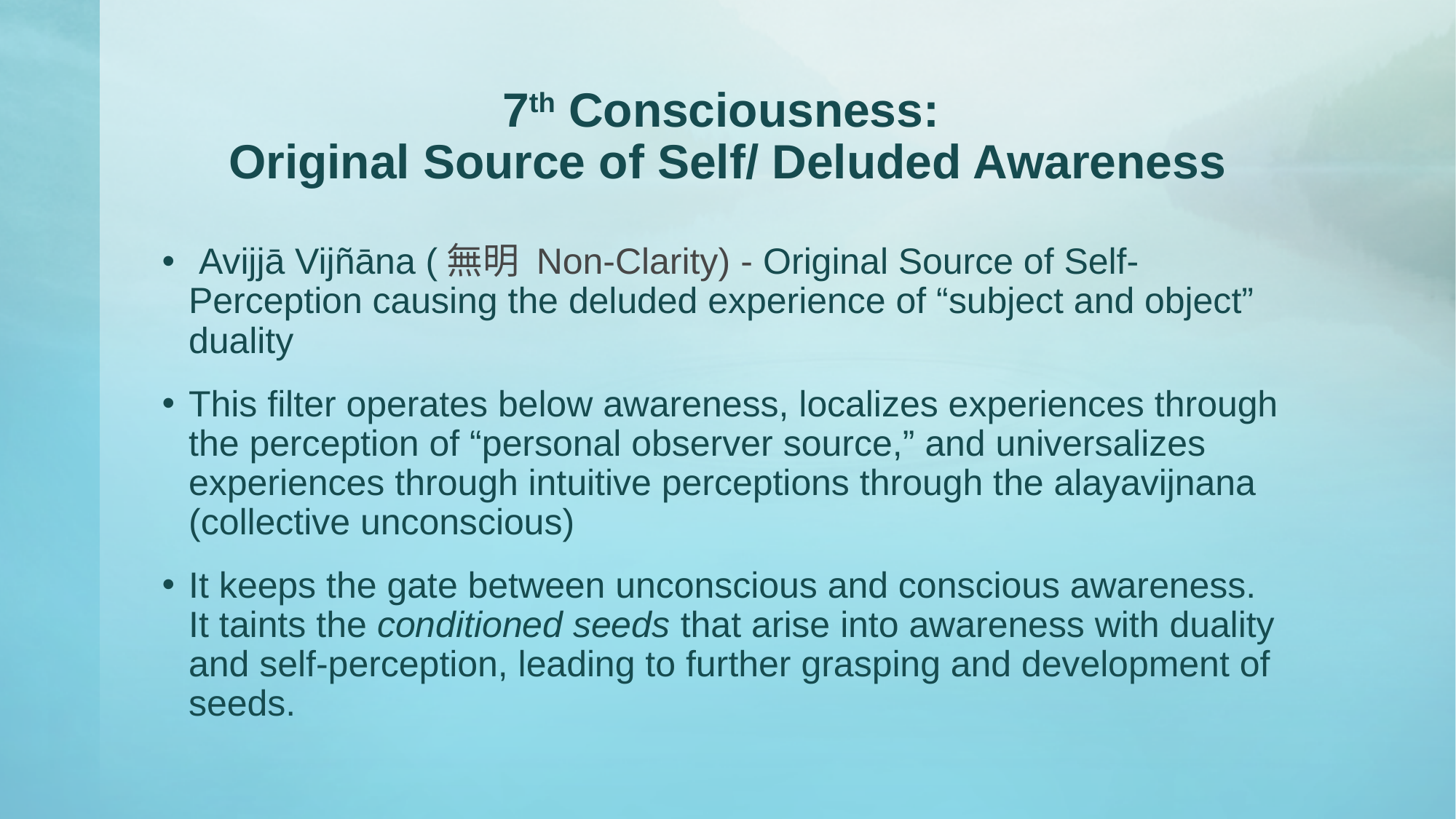

# 7th Consciousness: Original Source of Self/ Deluded Awareness
 Avijjā Vijñāna (無明 Non-Clarity) - Original Source of Self-Perception causing the deluded experience of “subject and object” duality
This filter operates below awareness, localizes experiences through the perception of “personal observer source,” and universalizes experiences through intuitive perceptions through the alayavijnana (collective unconscious)
It keeps the gate between unconscious and conscious awareness. It taints the conditioned seeds that arise into awareness with duality and self-perception, leading to further grasping and development of seeds.